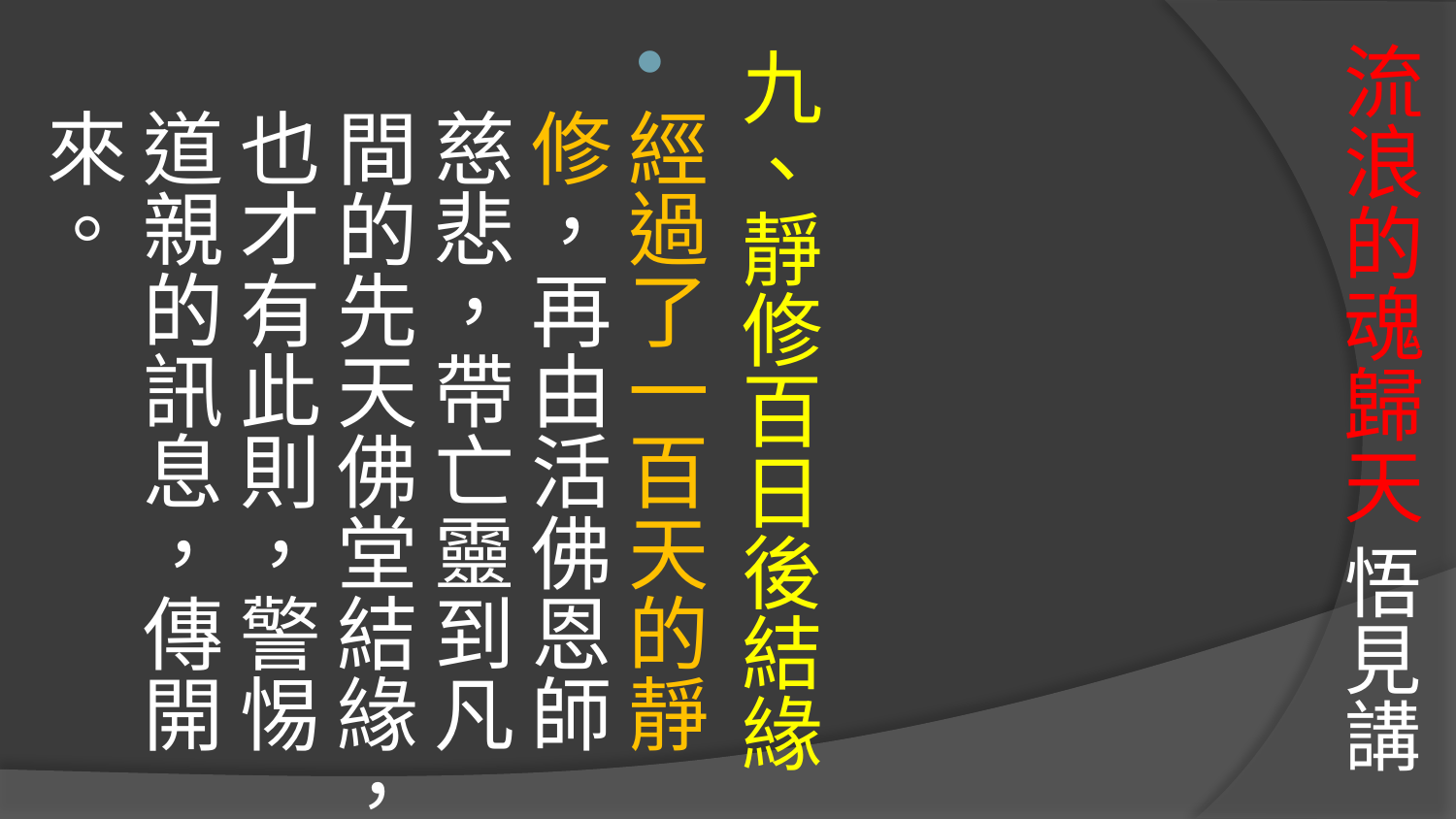

# 流浪的魂歸天 悟見講
九、靜修百日後結緣
經過了一百天的靜修，再由活佛恩師慈悲，帶亡靈到凡間的先天佛堂結緣，也才有此則，警惕道親的訊息，傳開來。